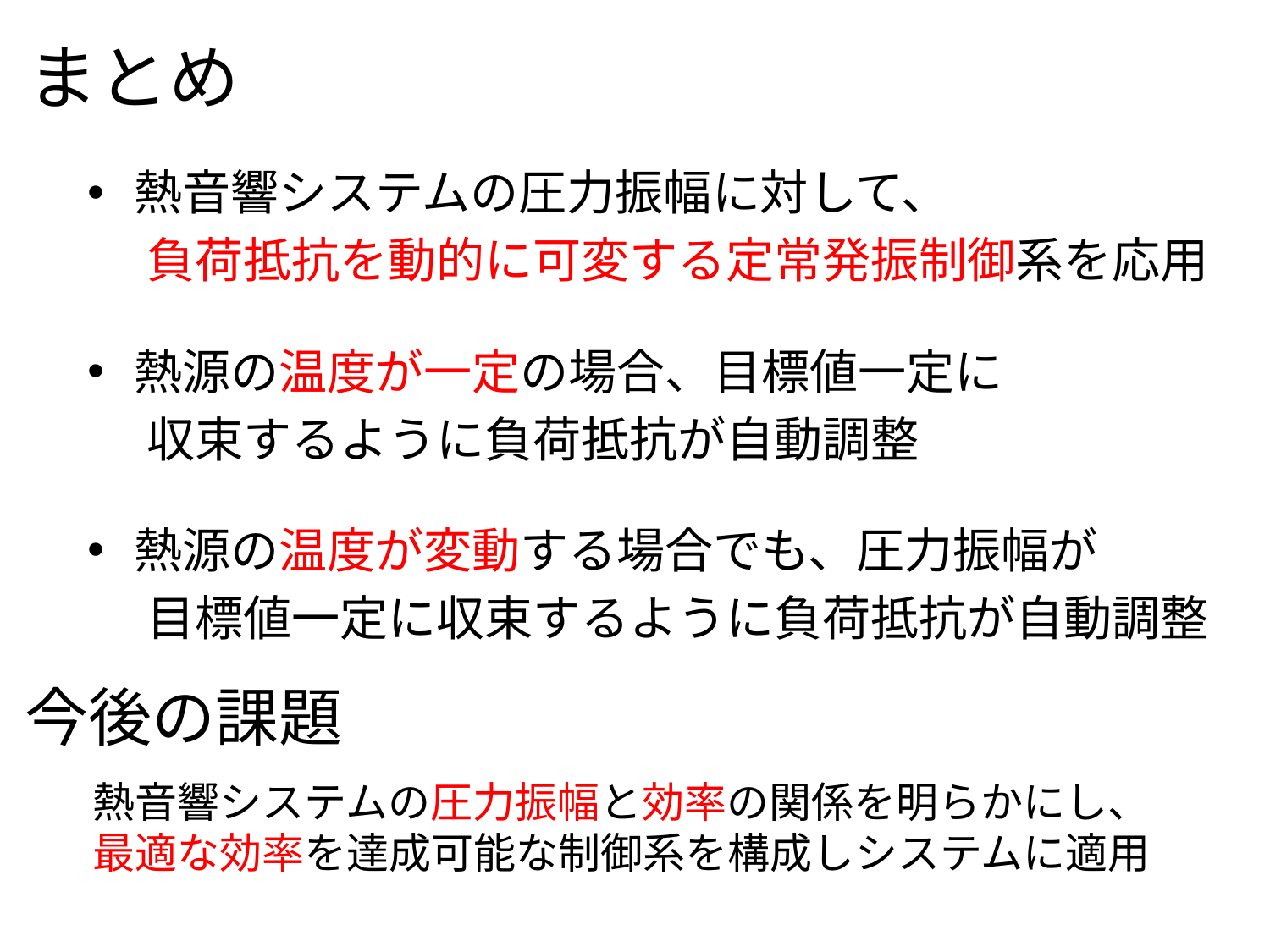

# まとめ
熱音響システムの圧力振幅に対して、
　 負荷抵抗を動的に可変する定常発振制御系を応用

熱源の温度が一定の場合、目標値一定に
　 収束するように負荷抵抗が自動調整

熱源の温度が変動する場合でも、圧力振幅が
　 目標値一定に収束するように負荷抵抗が自動調整
今後の課題
熱音響システムの圧力振幅と効率の関係を明らかにし、
最適な効率を達成可能な制御系を構成しシステムに適用